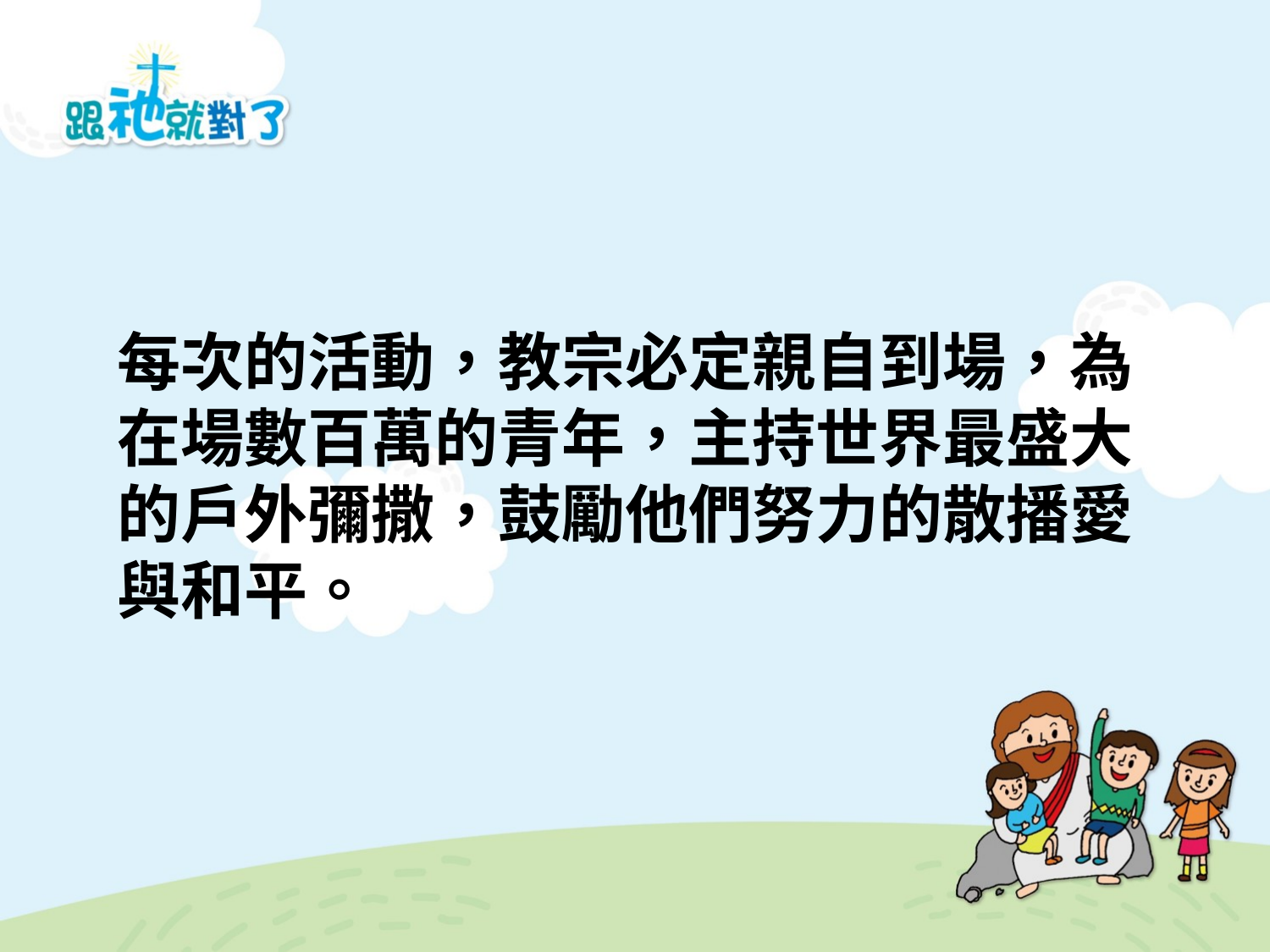

每次的活動，教宗必定親自到場，為在場數百萬的青年，主持世界最盛大的戶外彌撒，鼓勵他們努力的散播愛與和平。